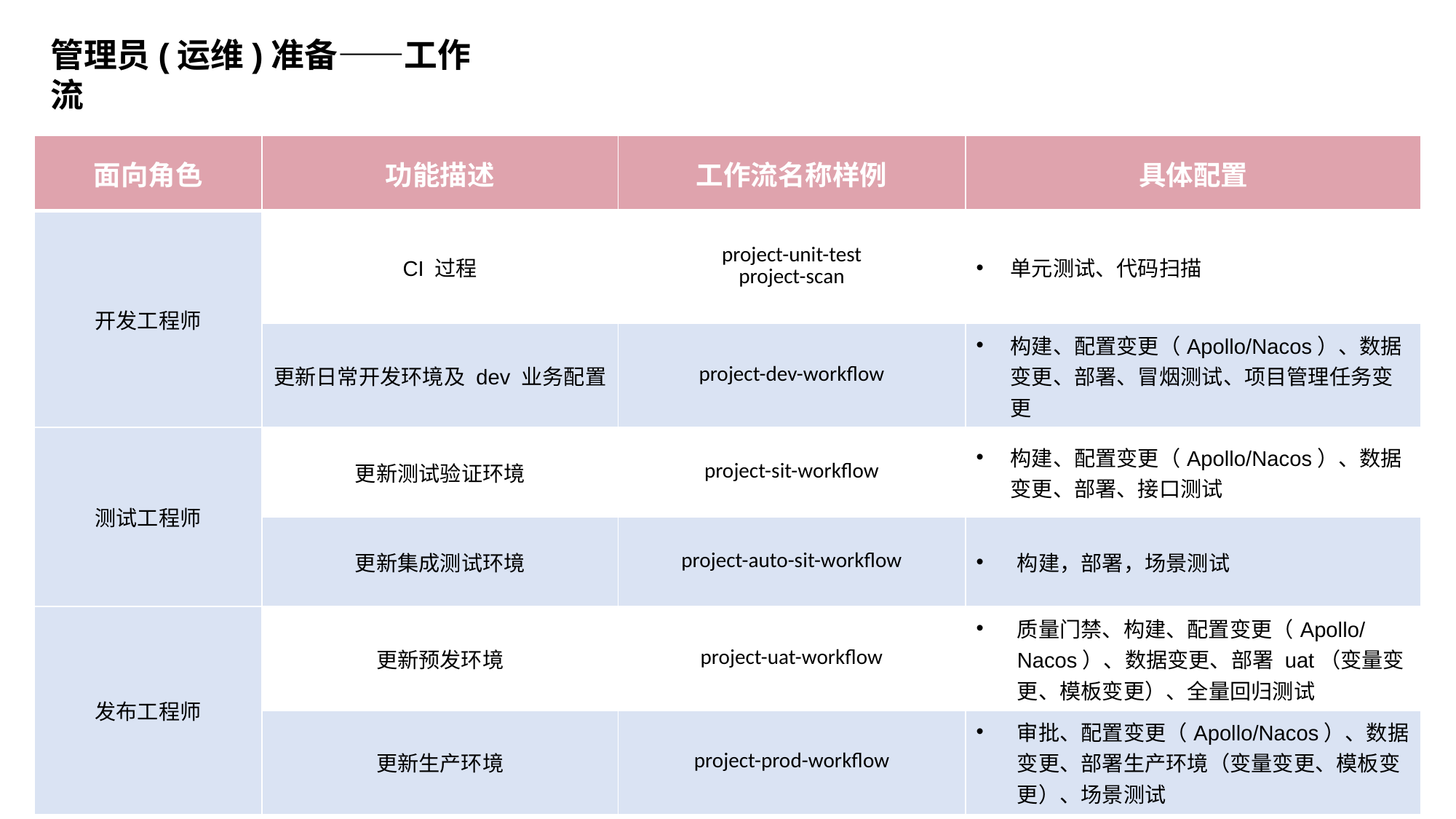

管理员(运维)准备——工作流
| 面向角色 | 功能描述 | 工作流名称样例 | 具体配置 |
| --- | --- | --- | --- |
| 开发工程师 | CI 过程 | project-unit-test project-scan | 单元测试、代码扫描 |
|  | 更新日常开发环境及 dev 业务配置 | project-dev-workflow | 构建、配置变更（Apollo/Nacos）、数据变更、部署、冒烟测试、项目管理任务变更 |
| 测试工程师 | 更新测试验证环境 | project-sit-workflow | 构建、配置变更（Apollo/Nacos）、数据变更、部署、接口测试 |
|  | 更新集成测试环境 | project-auto-sit-workflow | 构建，部署，场景测试 |
| 发布工程师 | 更新预发环境 | project-uat-workflow | 质量门禁、构建、配置变更（Apollo/Nacos）、数据变更、部署 uat（变量变更、模板变更）、全量回归测试 |
|  | 更新生产环境 | project-prod-workflow | 审批、配置变更（Apollo/Nacos）、数据变更、部署生产环境（变量变更、模板变更）、场景测试 |